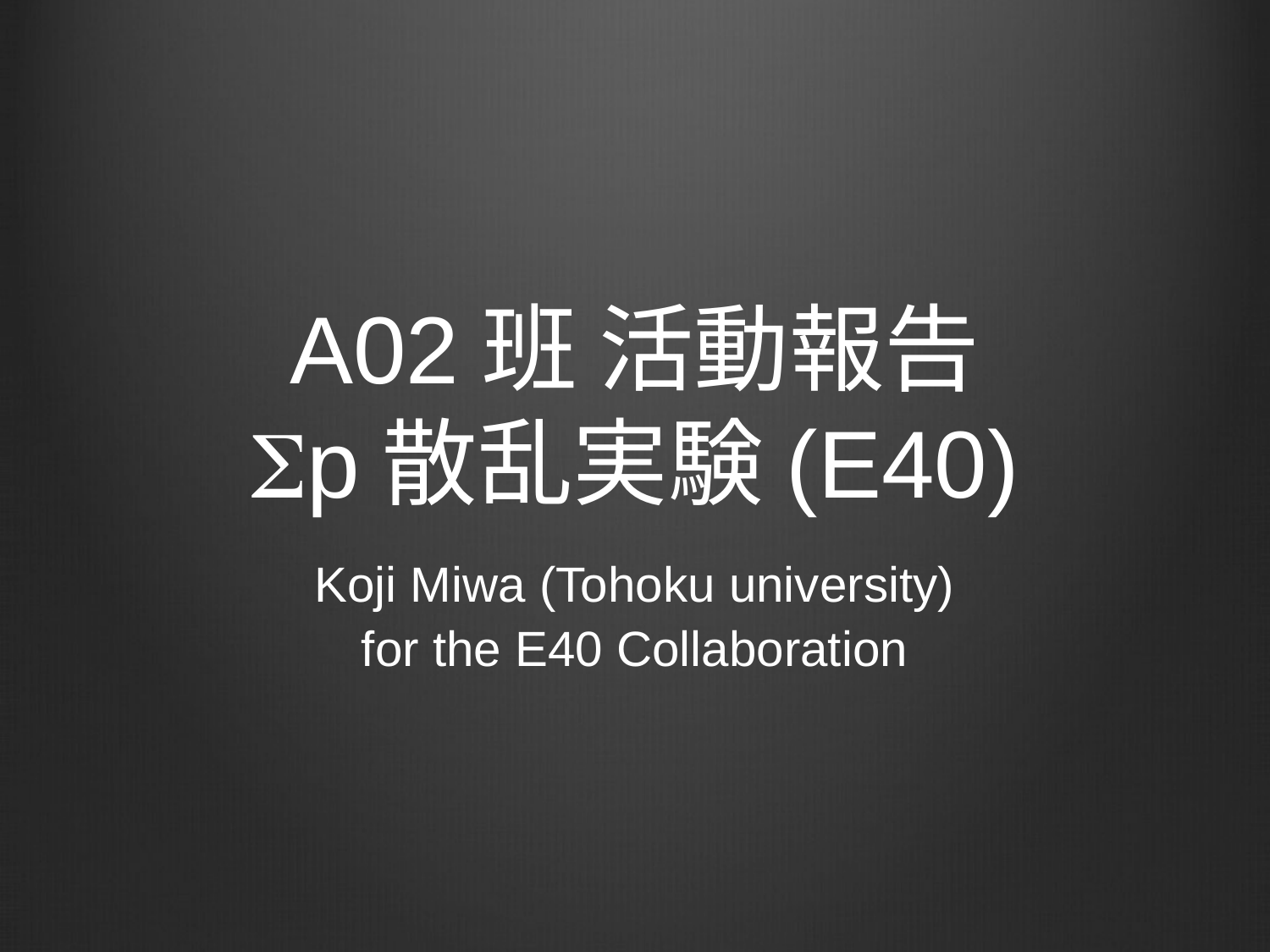

# A02班 活動報告 Σp散乱実験(E40)
Koji Miwa (Tohoku university)
for the E40 Collaboration